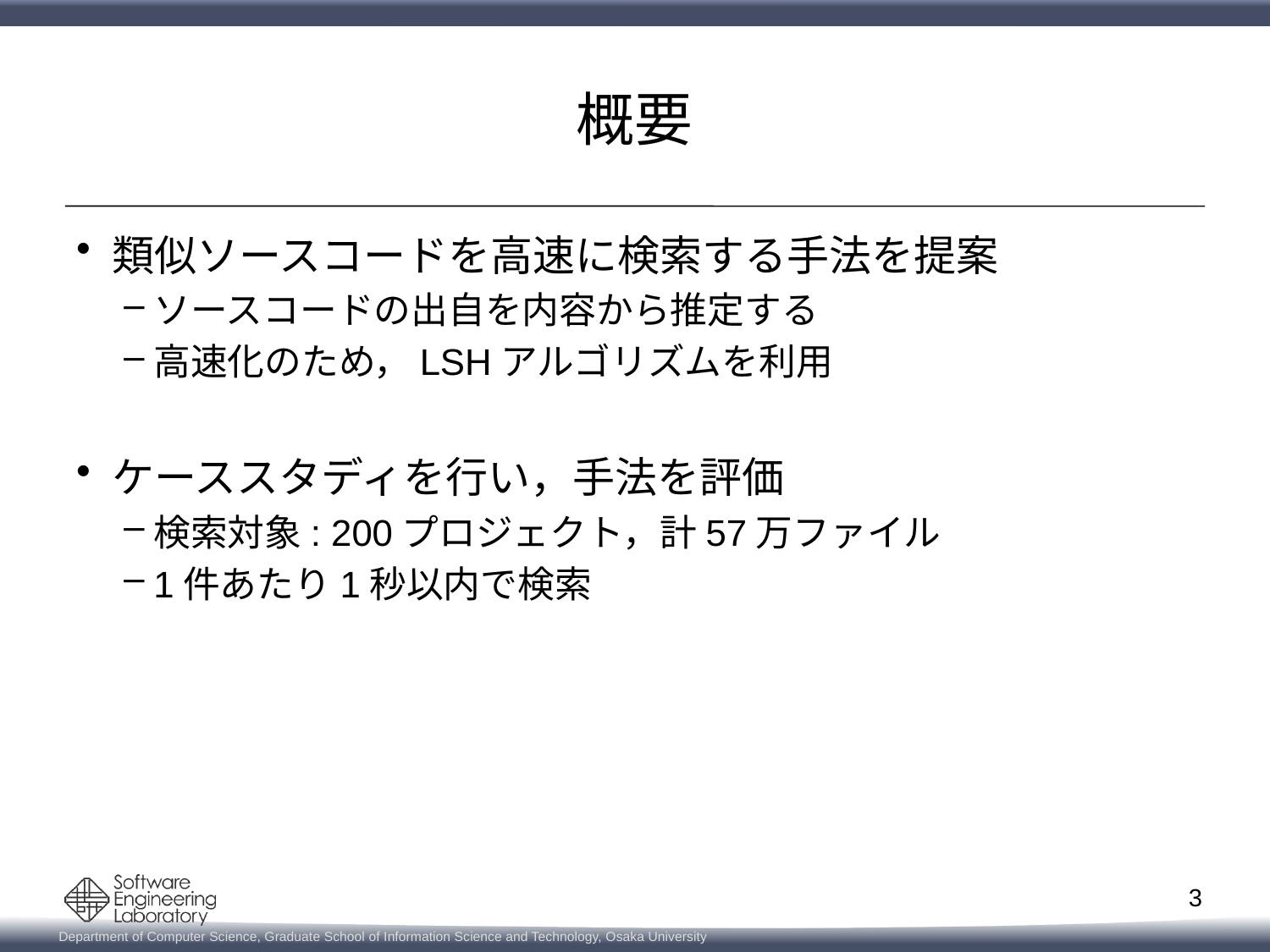

# 概要
類似ソースコードを高速に検索する手法を提案
ソースコードの出自を内容から推定する
高速化のため，LSHアルゴリズムを利用

ケーススタディを行い，手法を評価
検索対象: 200プロジェクト，計57万ファイル
1件あたり1秒以内で検索

3